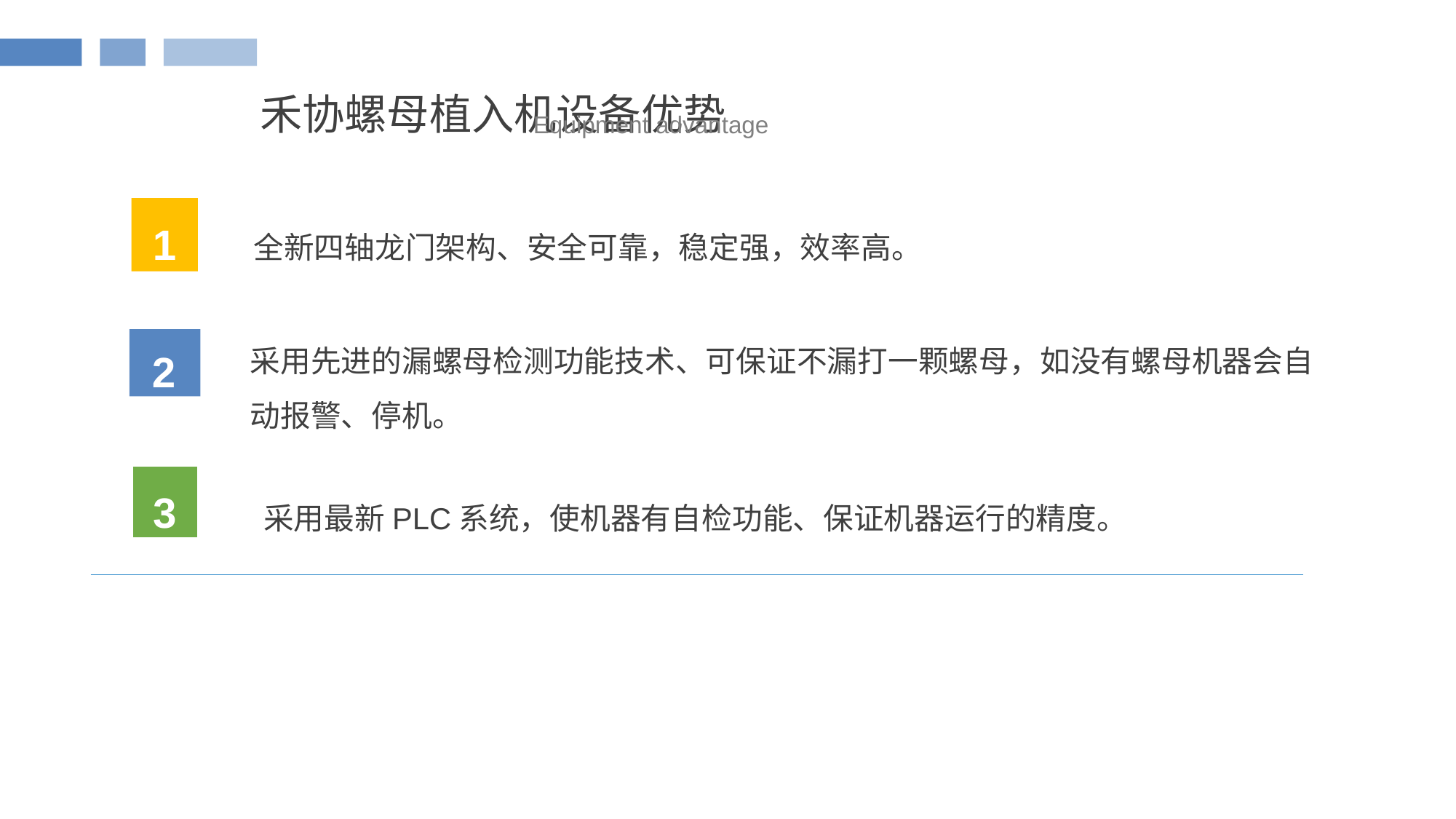

禾协螺母植入机设备优势
Equipment advantage
  1

全新四轴龙门架构、安全可靠，稳定强，效率高。
 2

采用先进的漏螺母检测功能技术、可保证不漏打一颗螺母，如没有螺母机器会自动报警、停机。
  3

采用最新PLC系统，使机器有自检功能、保证机器运行的精度。